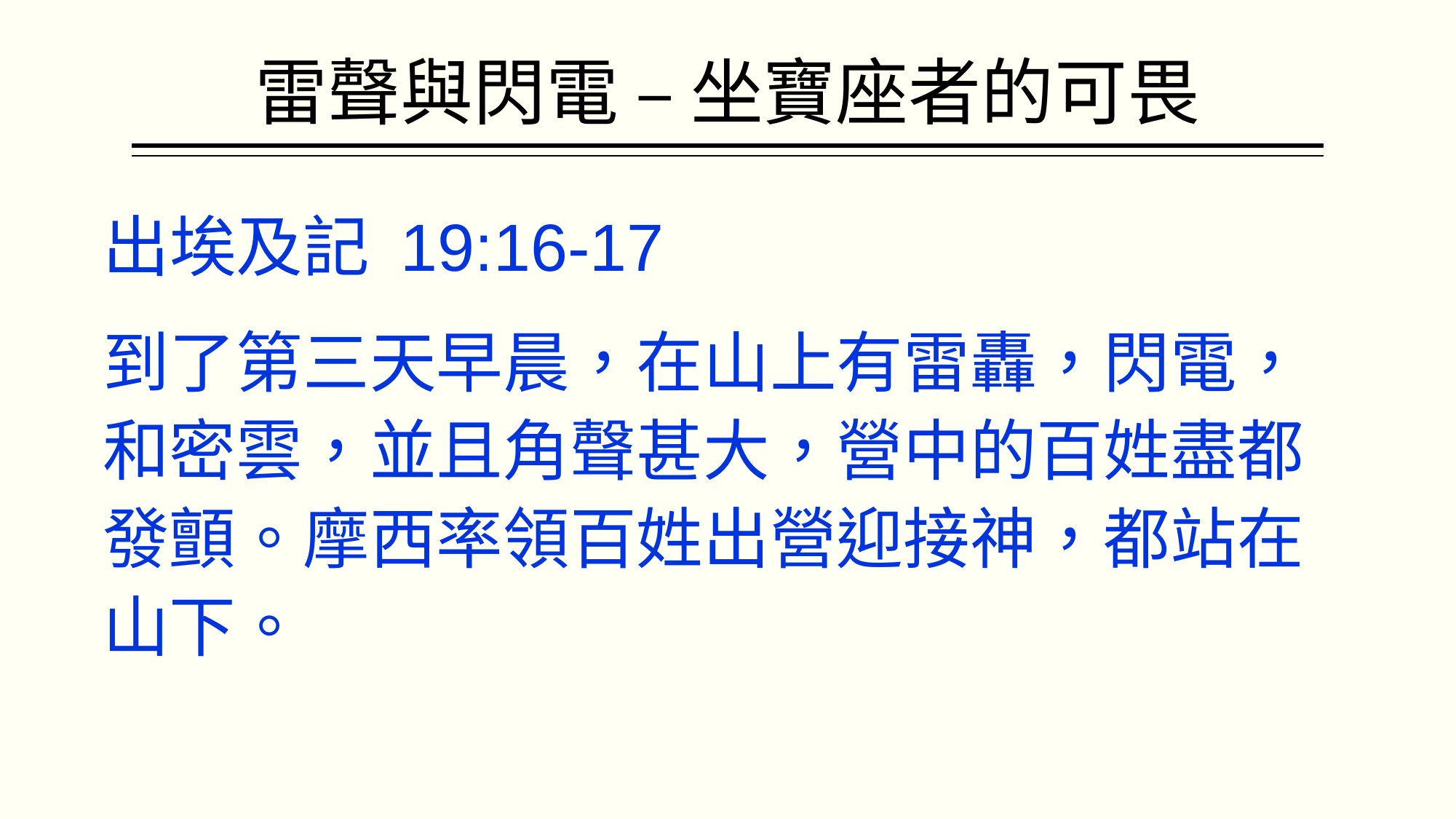

# 雷聲與閃電 – 坐寶座者的可畏
出埃及記 19:16-17
到了第三天早晨，在山上有雷轟，閃電，和密雲，並且角聲甚大，營中的百姓盡都發顫。摩西率領百姓出營迎接神，都站在山下。